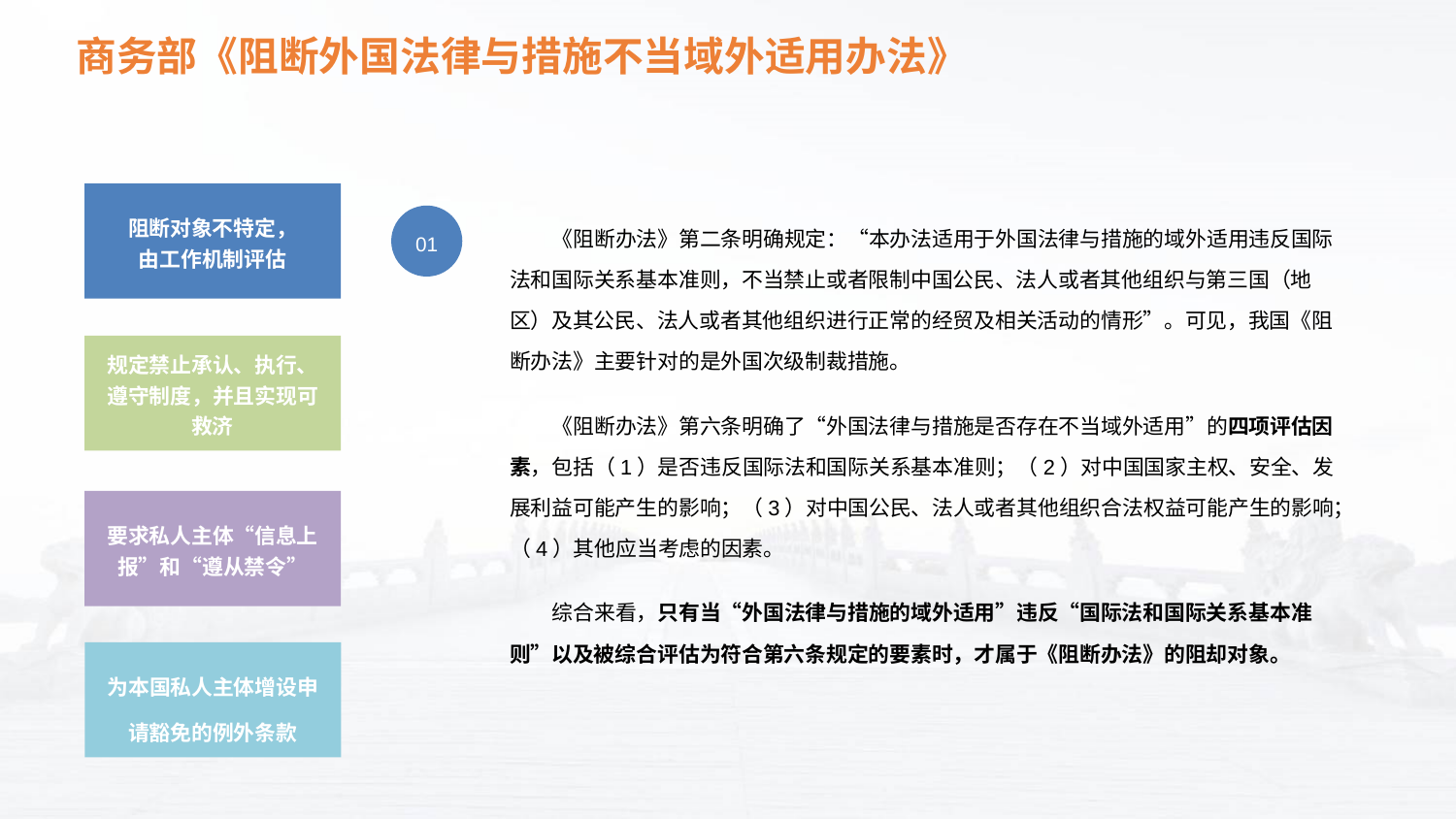

商务部《阻断外国法律与措施不当域外适用办法》
阻断对象不特定，
由工作机制评估
规定禁止承认、执行、遵守制度，并且实现可救济
要求私人主体“信息上报”和“遵从禁令”
为本国私人主体增设申请豁免的例外条款
《阻断办法》第二条明确规定：“本办法适用于外国法律与措施的域外适用违反国际法和国际关系基本准则，不当禁止或者限制中国公民、法人或者其他组织与第三国（地区）及其公民、法人或者其他组织进行正常的经贸及相关活动的情形”。可见，我国《阻断办法》主要针对的是外国次级制裁措施。
《阻断办法》第六条明确了“外国法律与措施是否存在不当域外适用”的四项评估因素，包括（1）是否违反国际法和国际关系基本准则；（2）对中国国家主权、安全、发展利益可能产生的影响；（3）对中国公民、法人或者其他组织合法权益可能产生的影响；（4）其他应当考虑的因素。
综合来看，只有当“外国法律与措施的域外适用”违反“国际法和国际关系基本准则”以及被综合评估为符合第六条规定的要素时，才属于《阻断办法》的阻却对象。
01